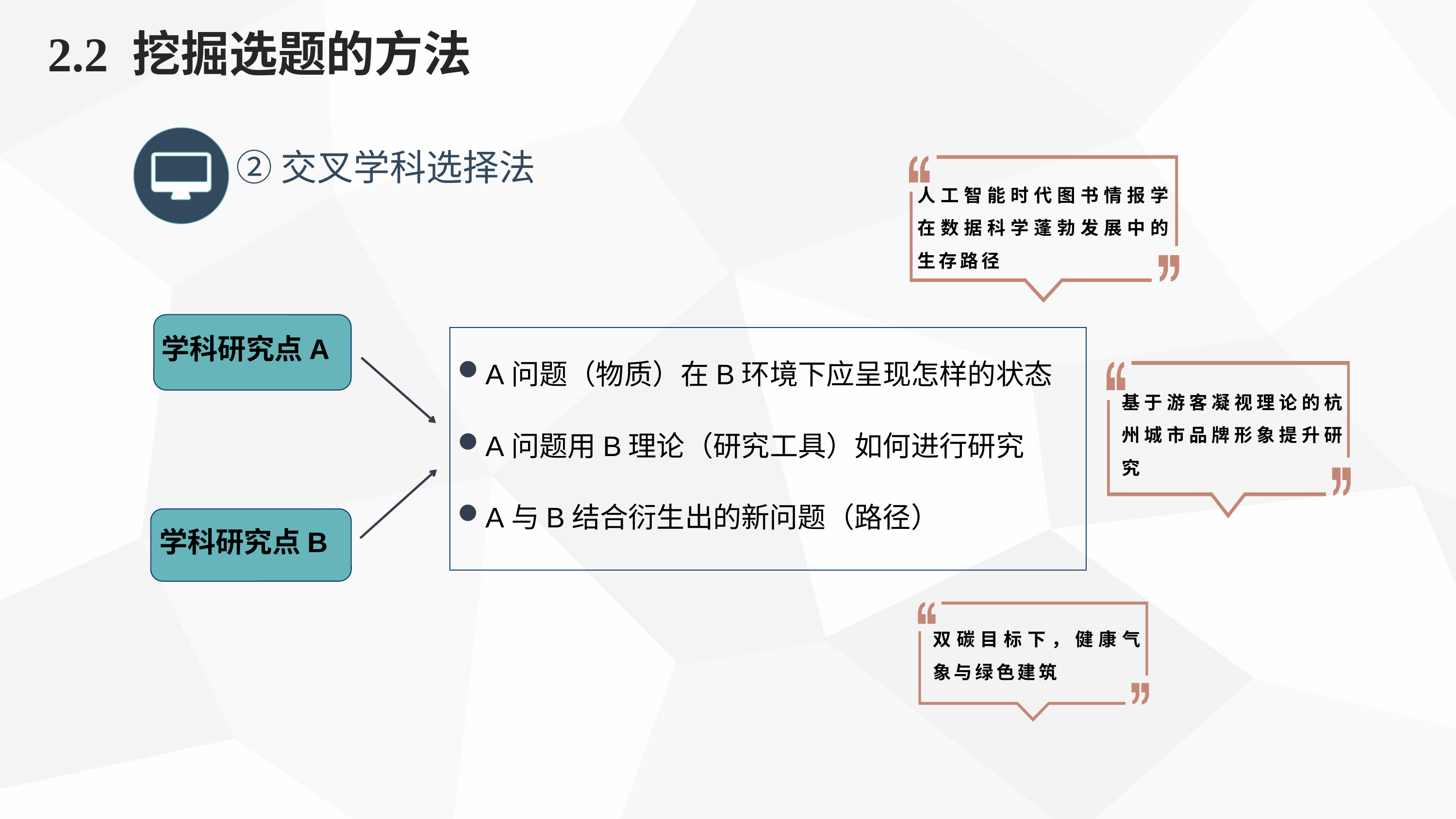

2.2 挖掘选题的方法

②交叉学科选择法

人工智能时代图书情报学在数据科学蓬勃发展中的生存路径

学科研究点A

学科研究点B

A问题（物质）在B环境下应呈现怎样的状态

基于游客凝视理论的杭州城市品牌形象提升研究
A问题用B理论（研究工具）如何进行研究
A与B结合衍生出的新问题（路径）

双碳目标下，健康气象与绿色建筑